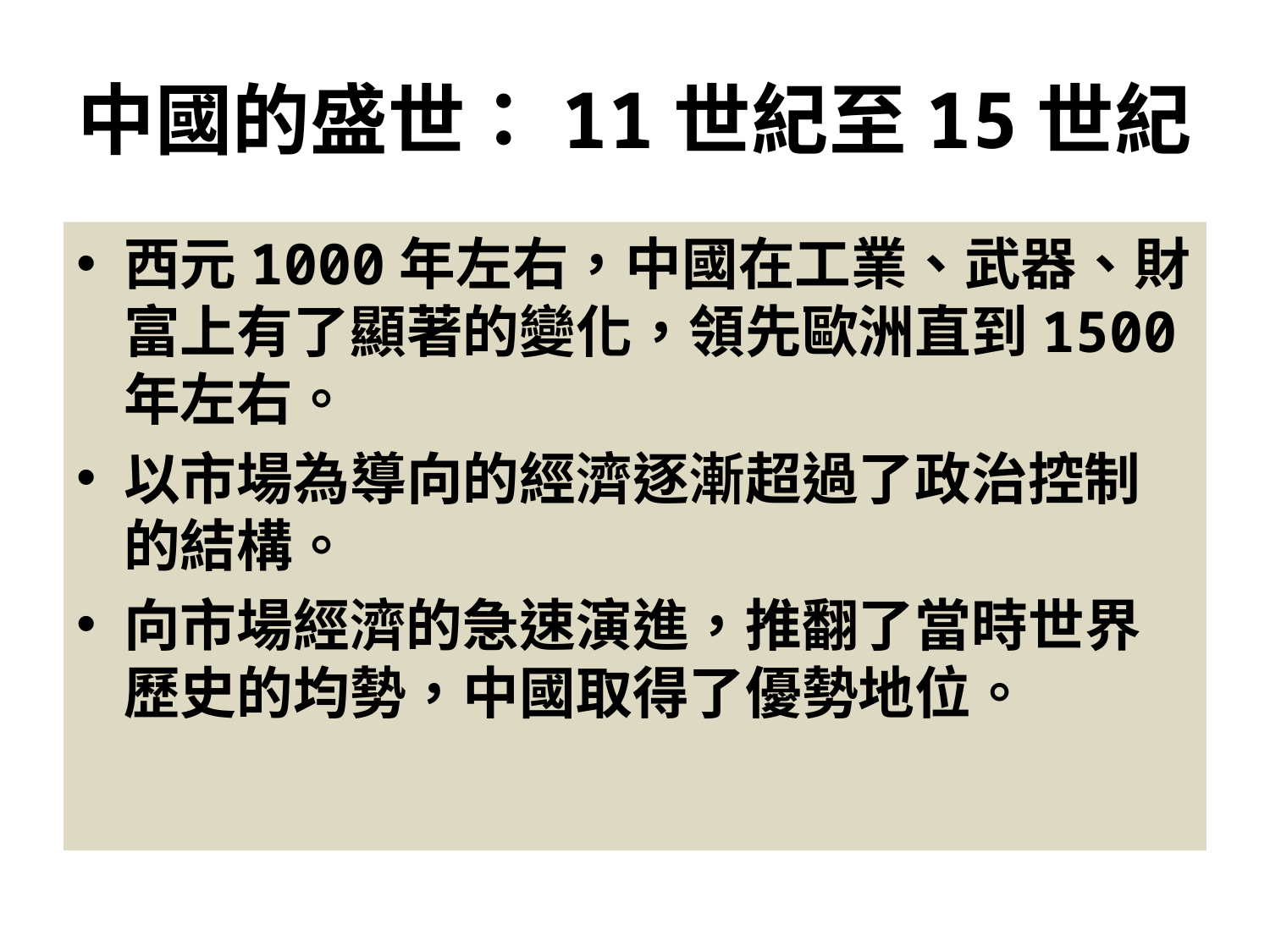

# 中國的盛世：11世紀至15世紀
西元1000年左右，中國在工業、武器、財富上有了顯著的變化，領先歐洲直到1500年左右。
以市場為導向的經濟逐漸超過了政治控制的結構。
向市場經濟的急速演進，推翻了當時世界歷史的均勢，中國取得了優勢地位。